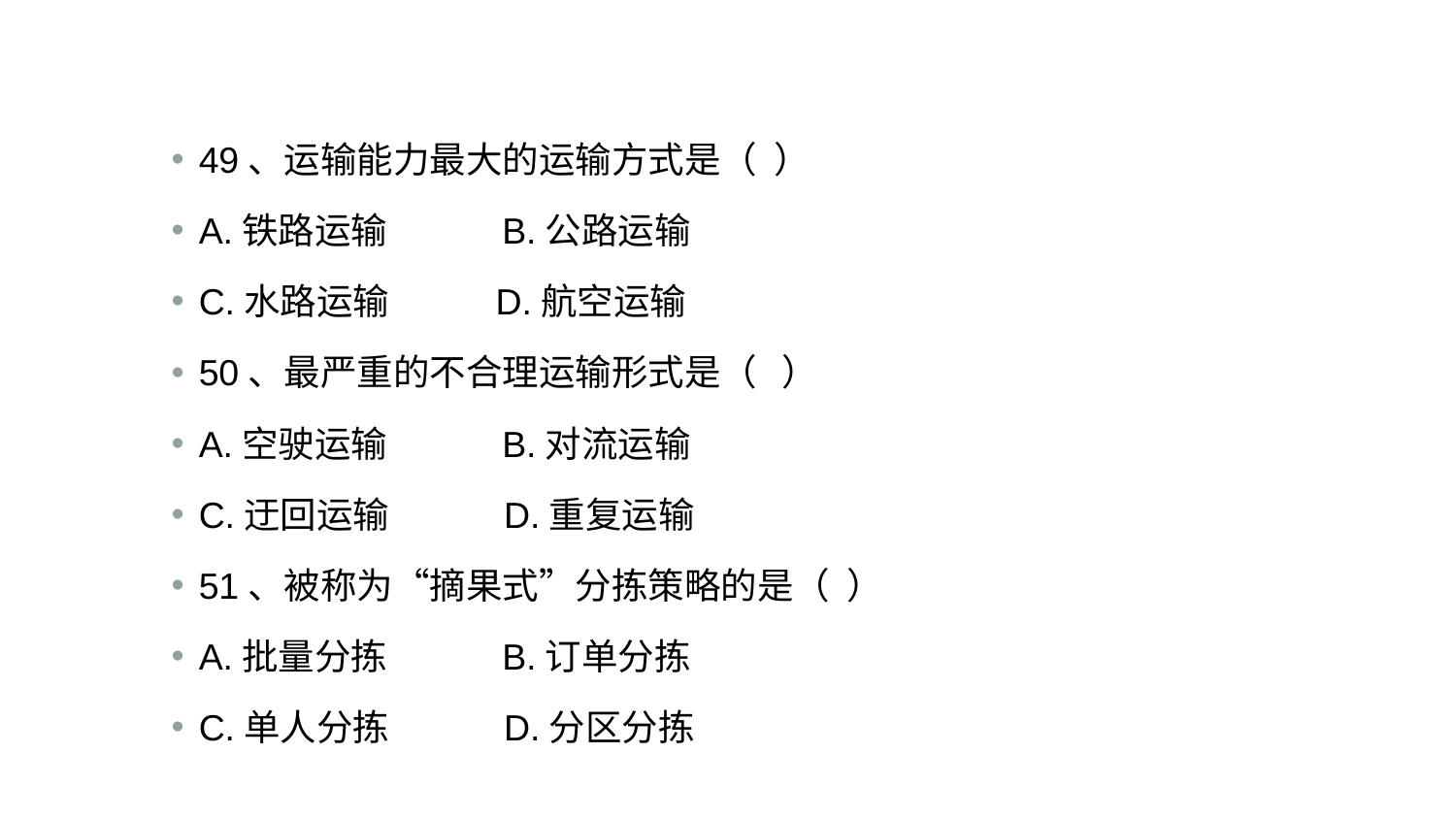

#
49、运输能力最大的运输方式是（  ）
A.铁路运输    　　B.公路运输
C.水路运输  　　 D.航空运输
50、最严重的不合理运输形式是（   ）
A.空驶运输    　　B.对流运输
C.迂回运输  　　  D.重复运输
51、被称为“摘果式”分拣策略的是（  ）
A.批量分拣    　　B.订单分拣
C.单人分拣  　　  D.分区分拣